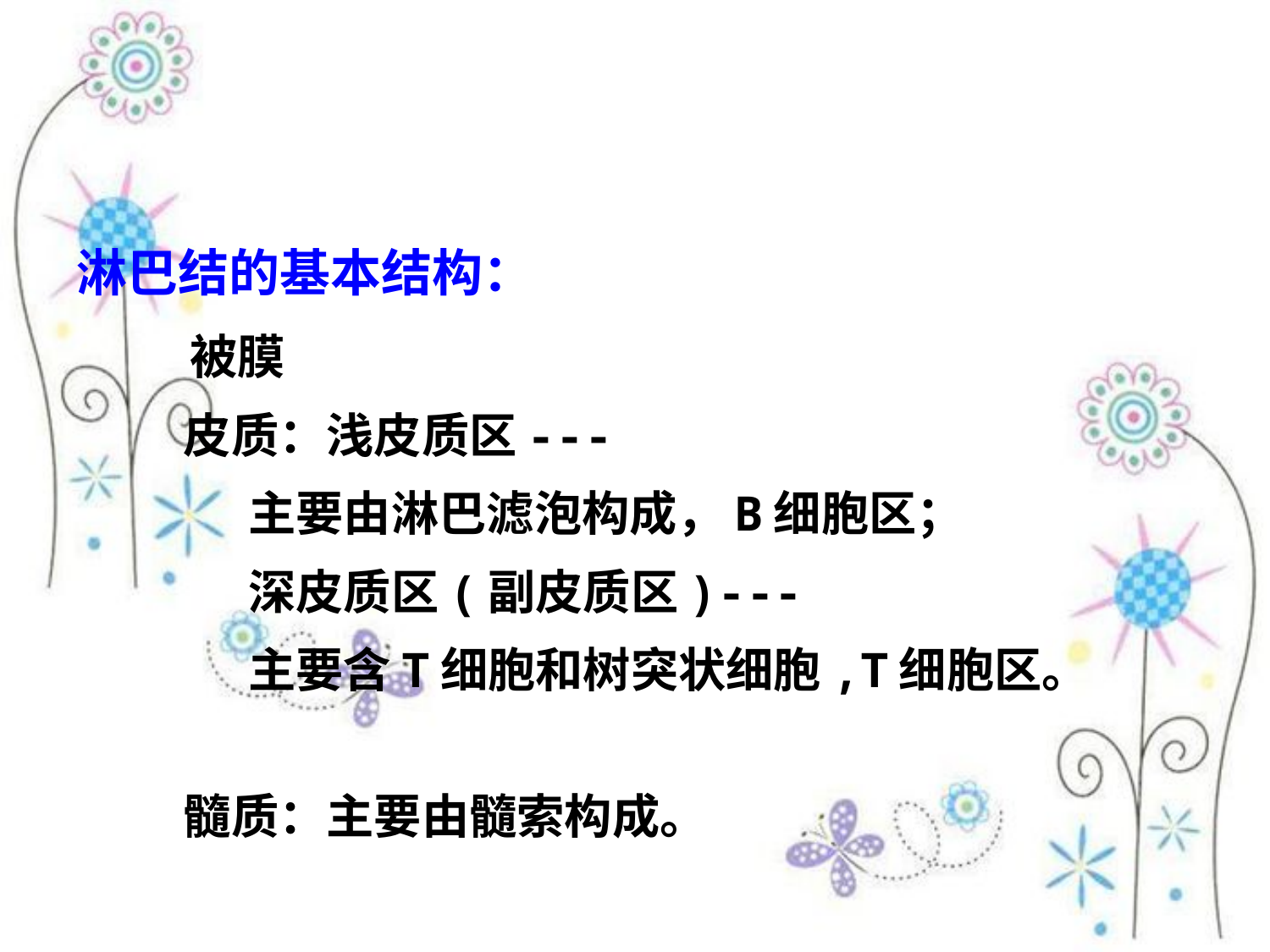

#
淋巴结的基本结构：
         被膜
         皮质：浅皮质区---
               主要由淋巴滤泡构成，B细胞区；
               深皮质区(副皮质区)---
               主要含T细胞和树突状细胞,T细胞区。
         髓质：主要由髓索构成。